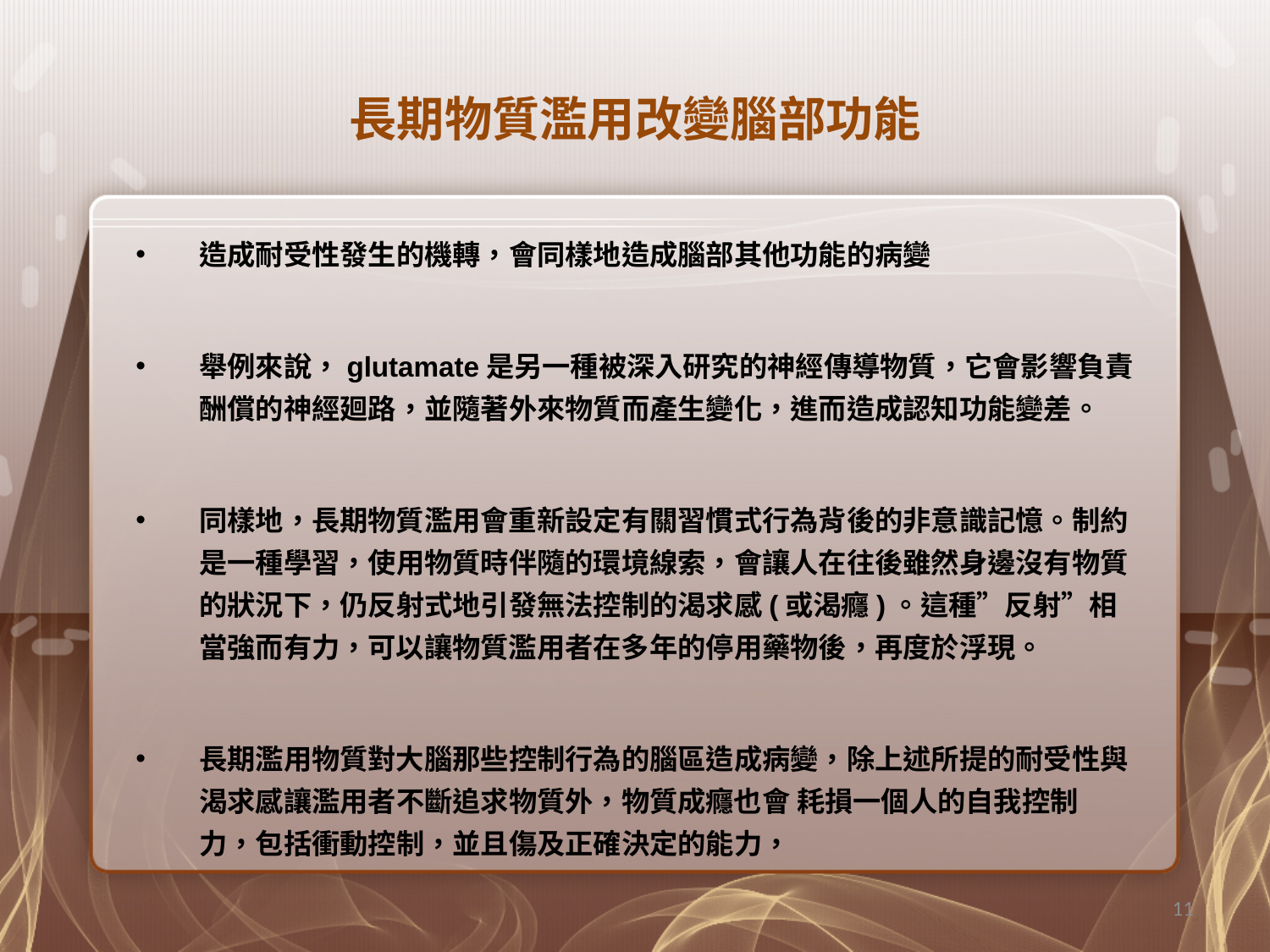

# 長期物質濫用改變腦部功能
造成耐受性發生的機轉，會同樣地造成腦部其他功能的病變

舉例來說，glutamate是另一種被深入研究的神經傳導物質，它會影響負責酬償的神經廻路，並隨著外來物質而產生變化，進而造成認知功能變差。

同樣地，長期物質濫用會重新設定有關習慣式行為背後的非意識記憶。制約是一種學習，使用物質時伴隨的環境線索，會讓人在往後雖然身邊沒有物質的狀況下，仍反射式地引發無法控制的渴求感(或渴癮)。這種”反射”相當強而有力，可以讓物質濫用者在多年的停用藥物後，再度於浮現。

長期濫用物質對大腦那些控制行為的腦區造成病變，除上述所提的耐受性與渴求感讓濫用者不斷追求物質外，物質成癮也會 耗損一個人的自我控制力，包括衝動控制，並且傷及正確決定的能力，

11